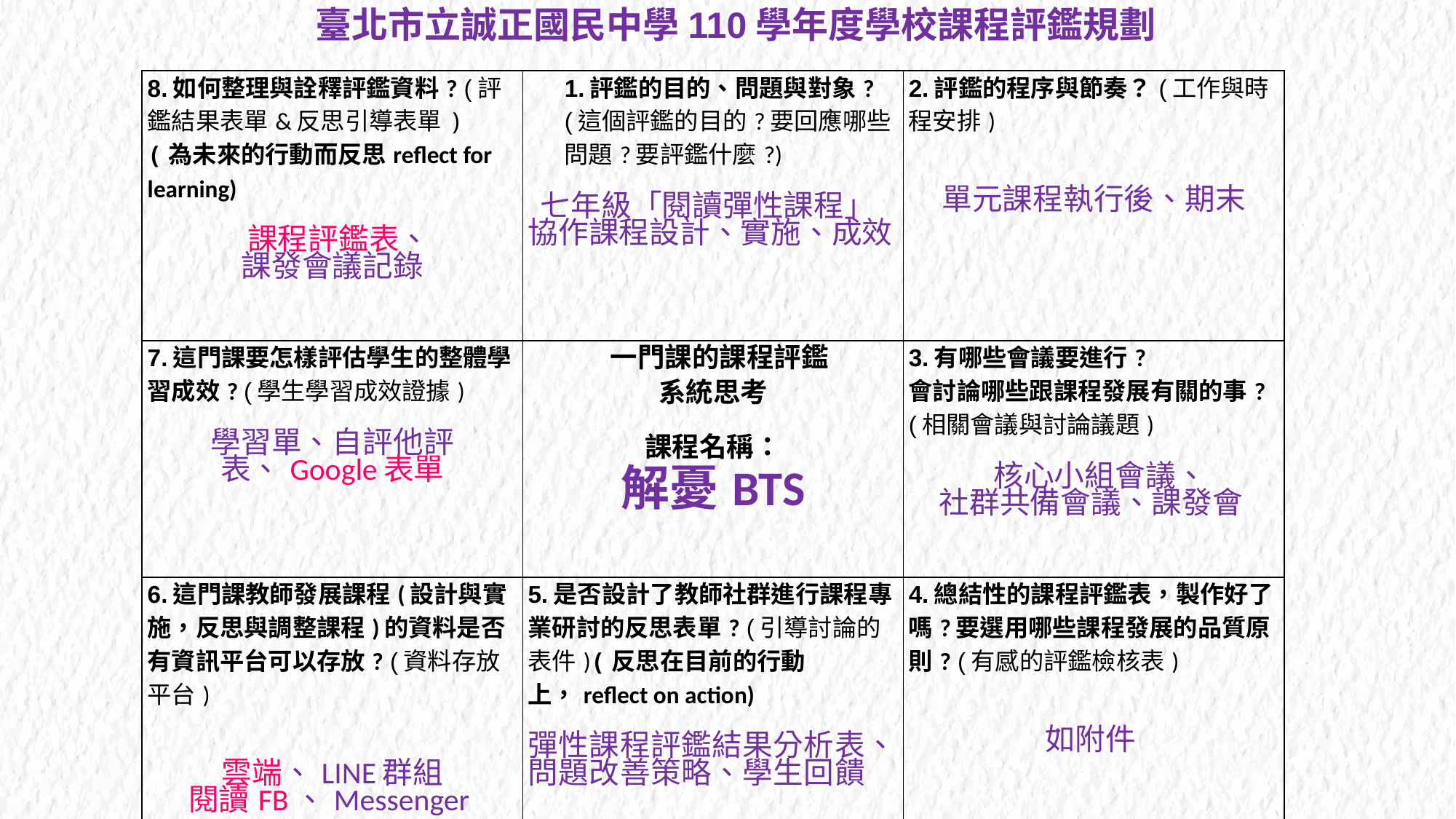

臺北市立誠正國民中學110學年度學校課程評鑑規劃
| 8.如何整理與詮釋評鑑資料? (評鑑結果表單&反思引導表單) (為未來的行動而反思reflect for learning)    課程評鑑表、 課發會議記錄 | 1.評鑑的目的、問題與對象? (這個評鑑的目的?要回應哪些問題?要評鑑什麼?)    七年級「閱讀彈性課程」協作課程設計、實施、成效 | 2.評鑑的程序與節奏？(工作與時程安排)     單元課程執行後、期末 |
| --- | --- | --- |
| 7.這門課要怎樣評估學生的整體學習成效? (學生學習成效證據)   學習單、自評他評表、Google表單 | 一門課的課程評鑑 系統思考   課程名稱：   解憂BTS | 3.有哪些會議要進行? 會討論哪些跟課程發展有關的事? (相關會議與討論議題)    核心小組會議、 社群共備會議、課發會 |
| 6.這門課教師發展課程(設計與實施，反思與調整課程)的資料是否有資訊平台可以存放? (資料存放平台)     雲端、LINE群組 閱讀FB、Messenger | 5.是否設計了教師社群進行課程專業研討的反思表單? (引導討論的表件)(反思在目前的行動上，reflect on action)   彈性課程評鑑結果分析表、問題改善策略、學生回饋 | 4.總結性的課程評鑑表，製作好了嗎?要選用哪些課程發展的品質原則? (有感的評鑑檢核表)     如附件 |